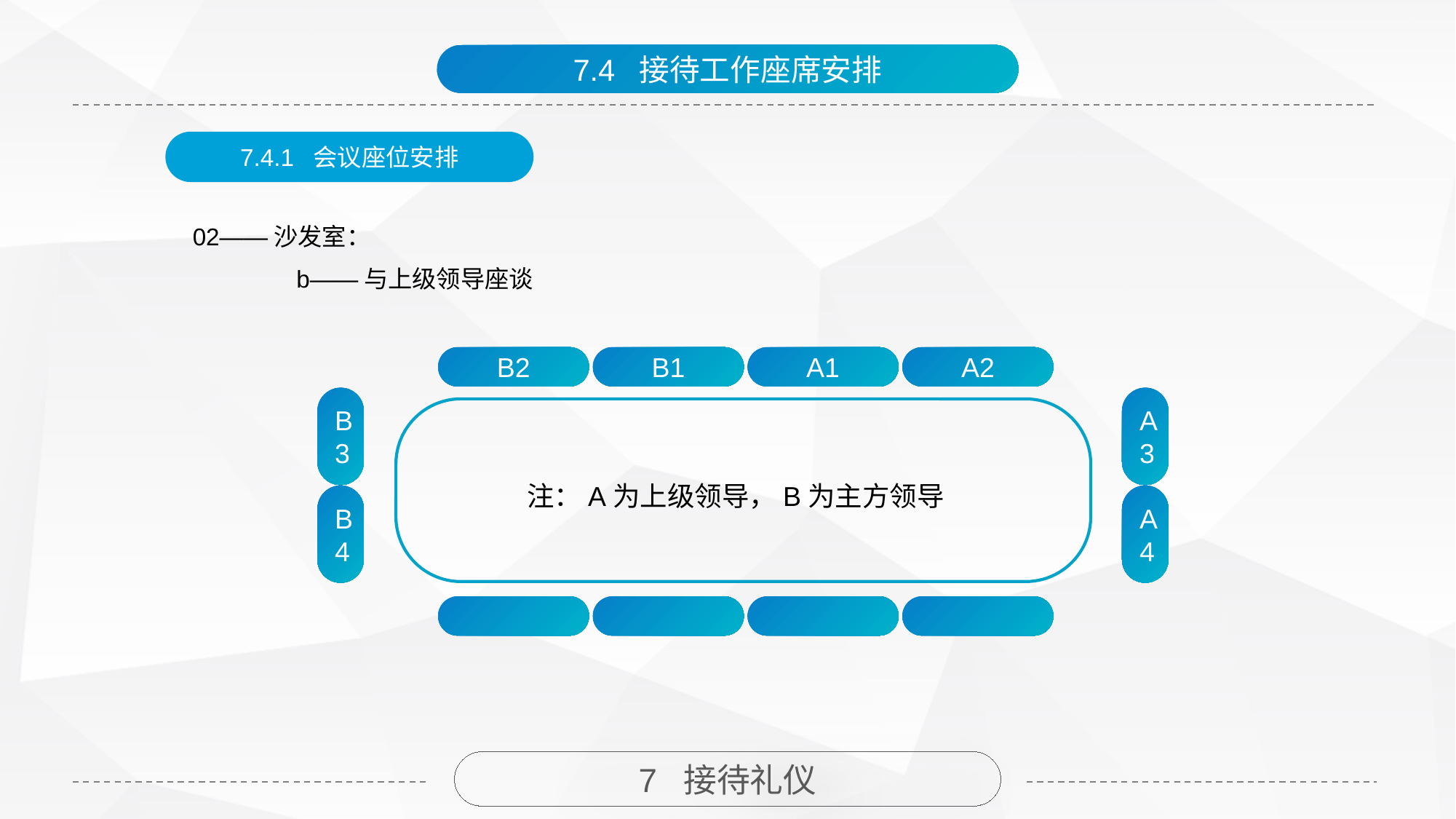

7.4  接待工作座席安排
7.4.1  会议座位安排
02——沙发室：
b——与上级领导座谈
B2
B1
A1
A2
B3
A3

注：A为上级领导，B为主方领导
B4
A4

7  接待礼仪